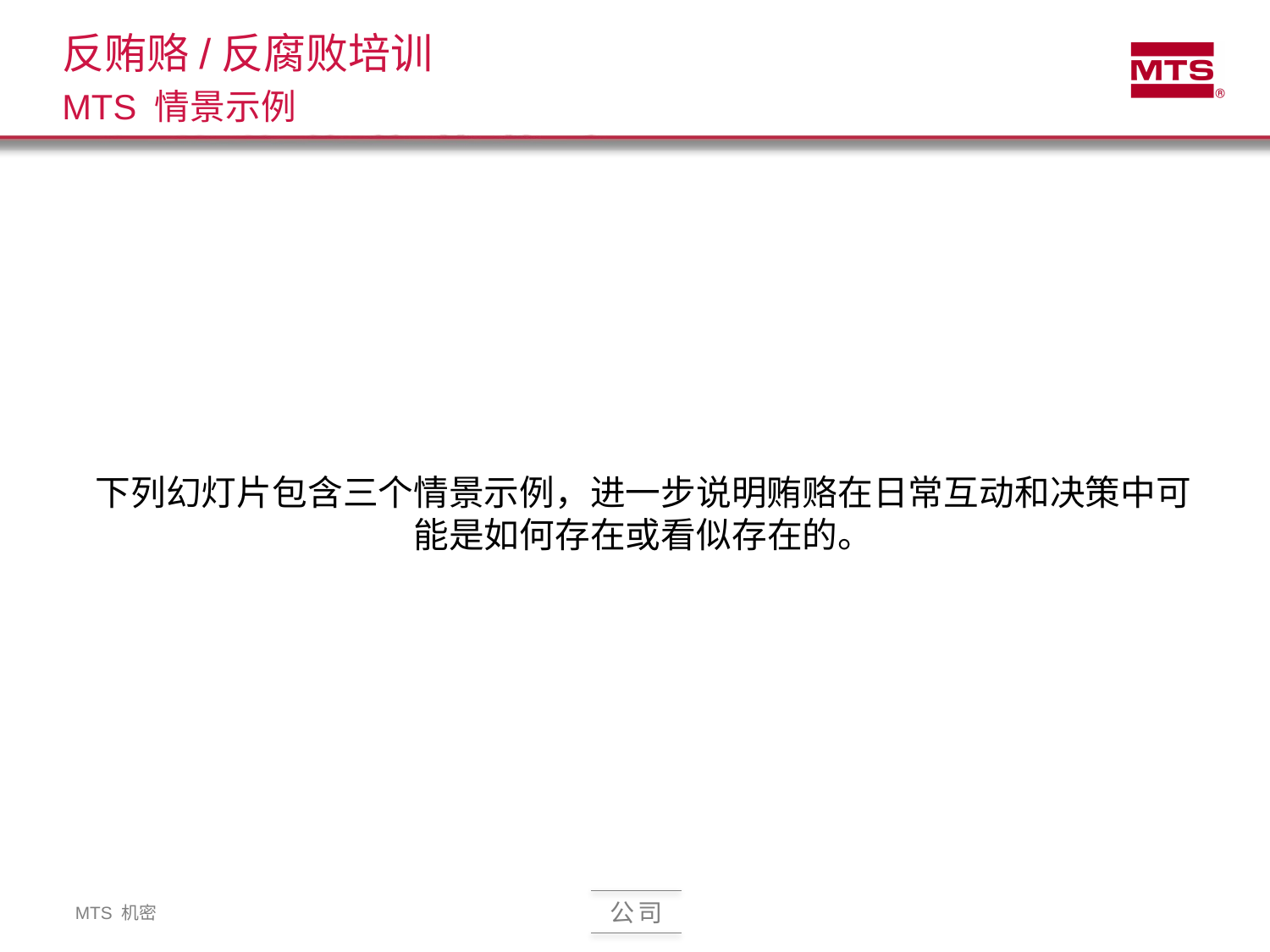

# 反贿赂/反腐败培训 MTS 情景示例
下列幻灯片包含三个情景示例，进一步说明贿赂在日常互动和决策中可能是如何存在或看似存在的。